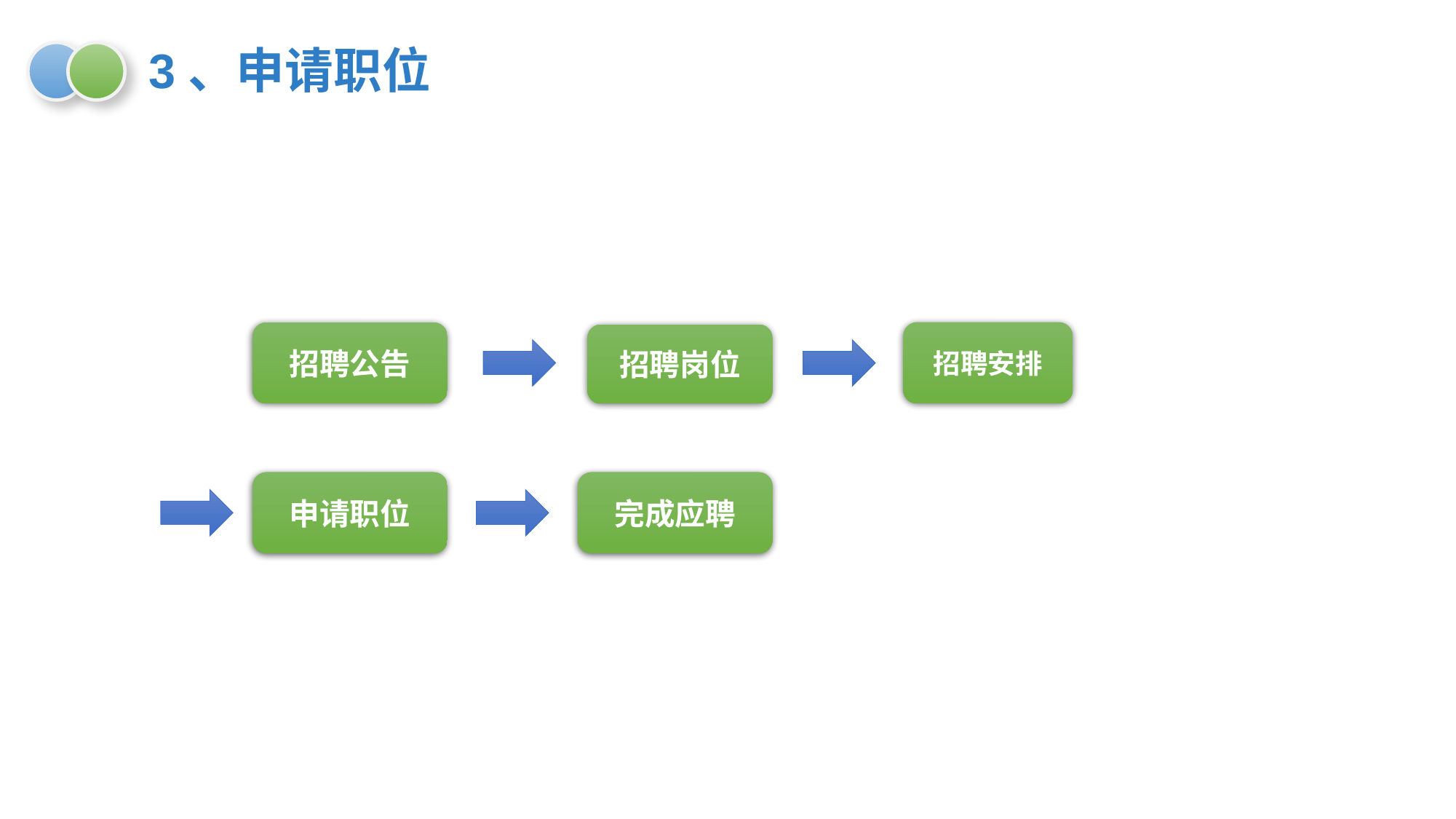

# 3、申请职位
招聘安排
招聘公告
招聘岗位

申请职位
完成应聘